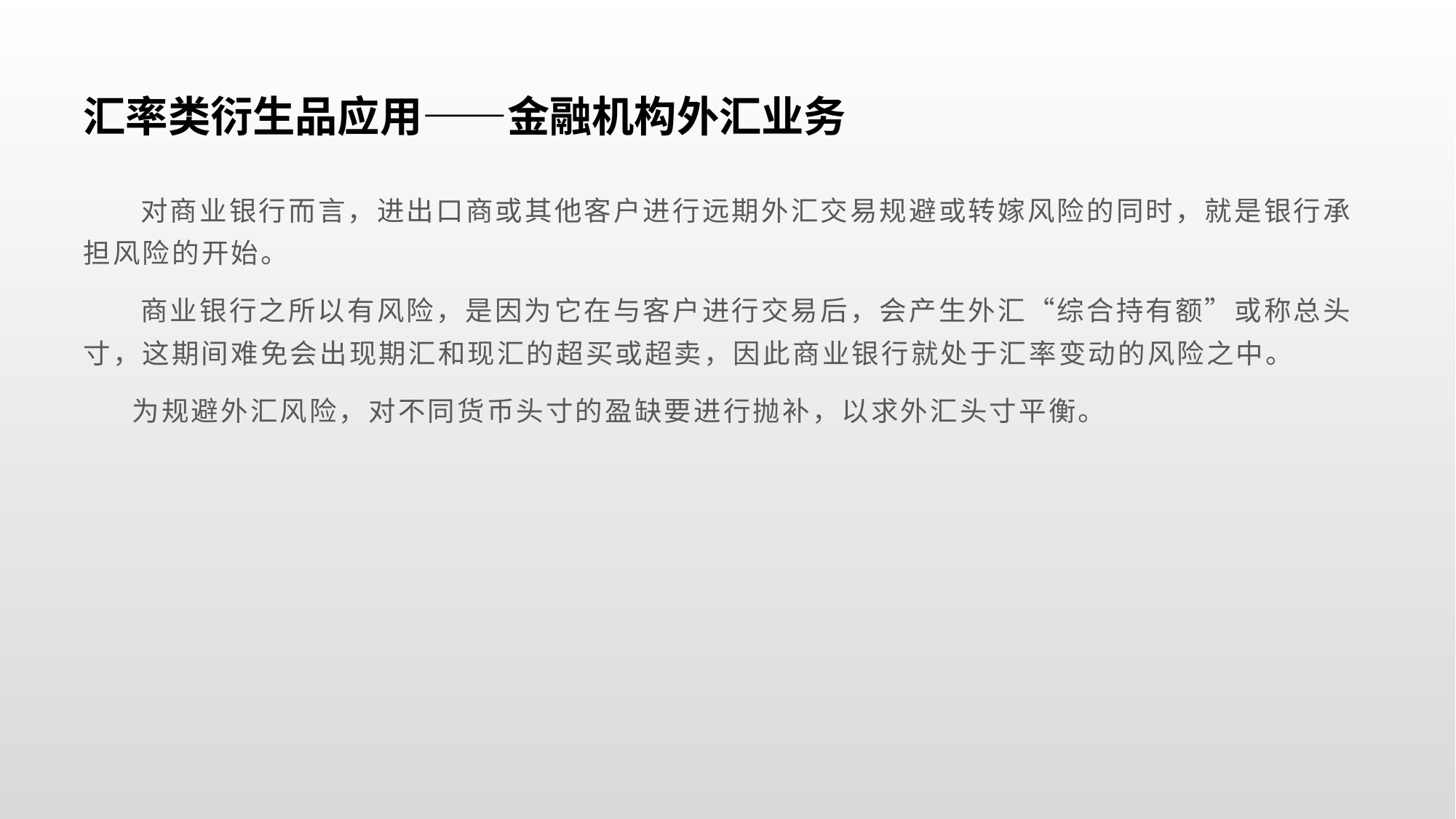

# 汇率类衍生品应用——金融机构外汇业务
      对商业银行而言，进出口商或其他客户进行远期外汇交易规避或转嫁风险的同时，就是银行承担风险的开始。
      商业银行之所以有风险，是因为它在与客户进行交易后，会产生外汇“综合持有额”或称总头寸，这期间难免会出现期汇和现汇的超买或超卖，因此商业银行就处于汇率变动的风险之中。
     为规避外汇风险，对不同货币头寸的盈缺要进行抛补，以求外汇头寸平衡。